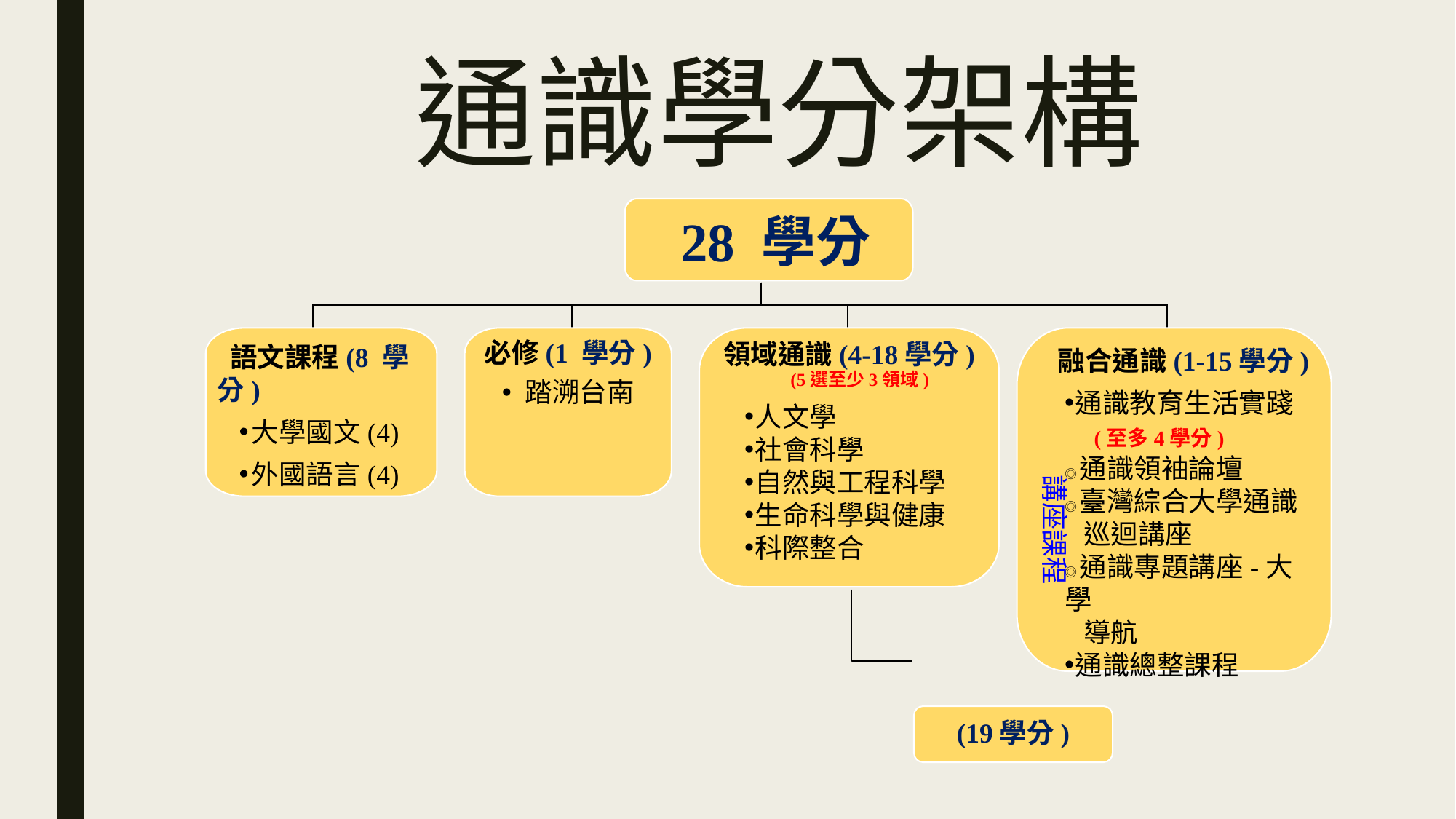

# 通識學分架構
 28 學分

領域通識(4-18學分)
(5選至少3領域)
人文學
社會科學
自然與工程科學
生命科學與健康
科際整合

 語文課程(8 學分)
大學國文(4)
外國語言(4)
必修(1 學分)
 踏溯台南
   融合通識(1-15學分)
通識教育生活實踐
  (至多4學分)
◎通識領袖論壇
◎臺灣綜合大學通識
  巡迴講座
◎通識專題講座-大學
  導航
通識總整課程
(19學分)
講座課程